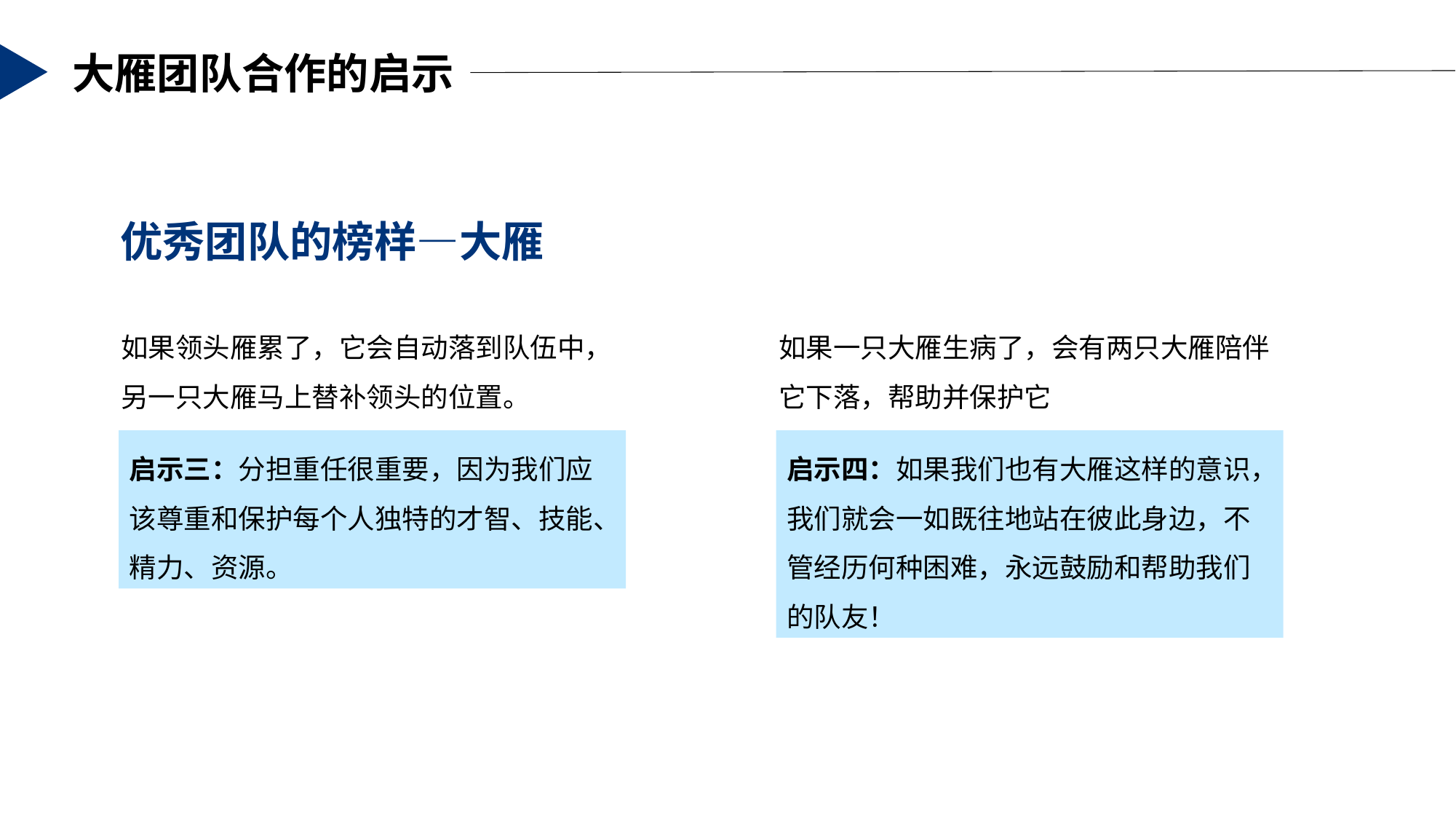

优秀团队的榜样—大雁

如果领头雁累了，它会自动落到队伍中，另一只大雁马上替补领头的位置。
如果一只大雁生病了，会有两只大雁陪伴它下落，帮助并保护它

启示三：分担重任很重要，因为我们应该尊重和保护每个人独特的才智、技能、精力、资源。
启示四：如果我们也有大雁这样的意识，我们就会一如既往地站在彼此身边，不管经历何种困难，永远鼓励和帮助我们的队友！